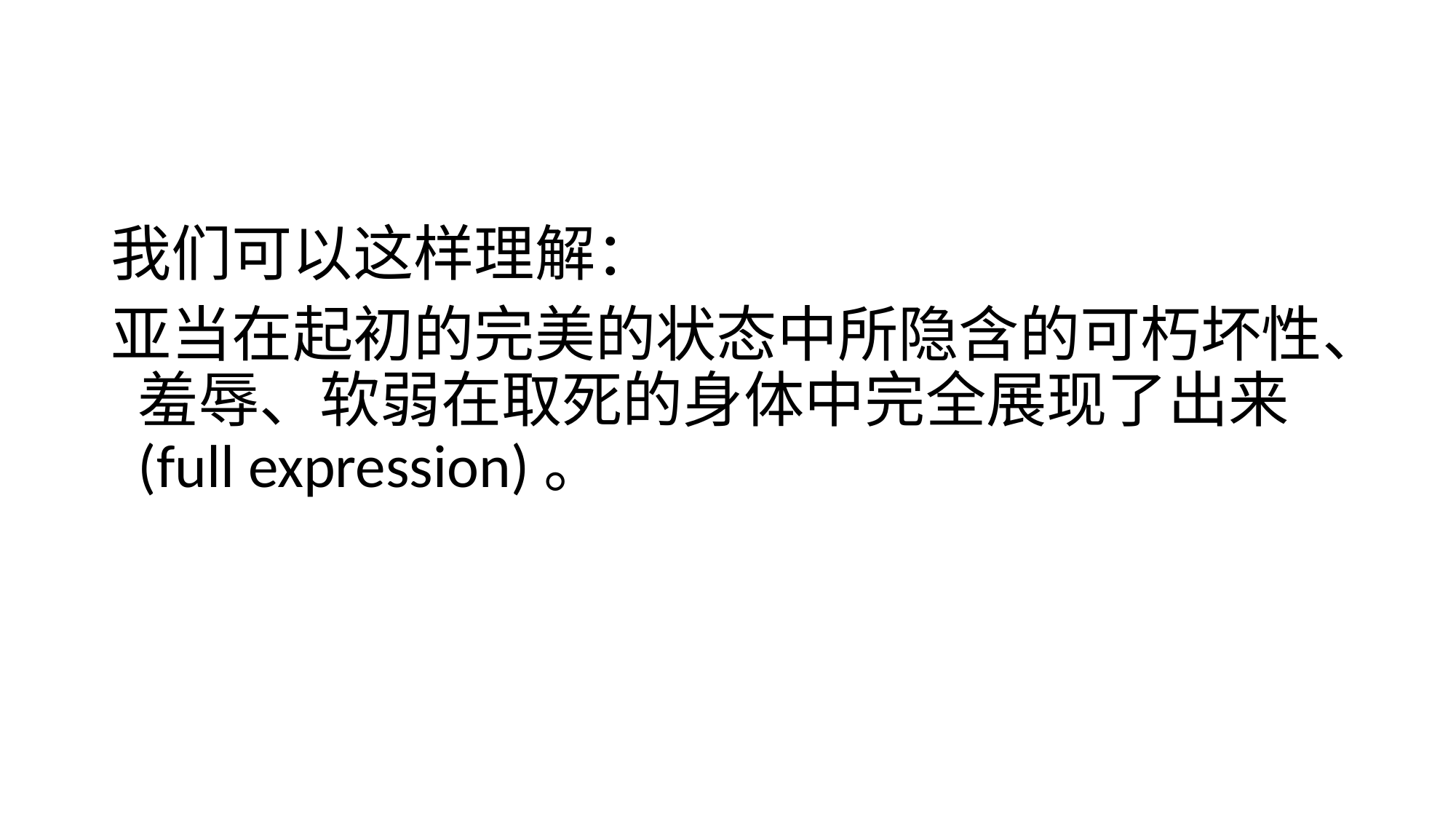

#
我们可以这样理解：
亚当在起初的完美的状态中所隐含的可朽坏性、羞辱、软弱在取死的身体中完全展现了出来(full expression)。